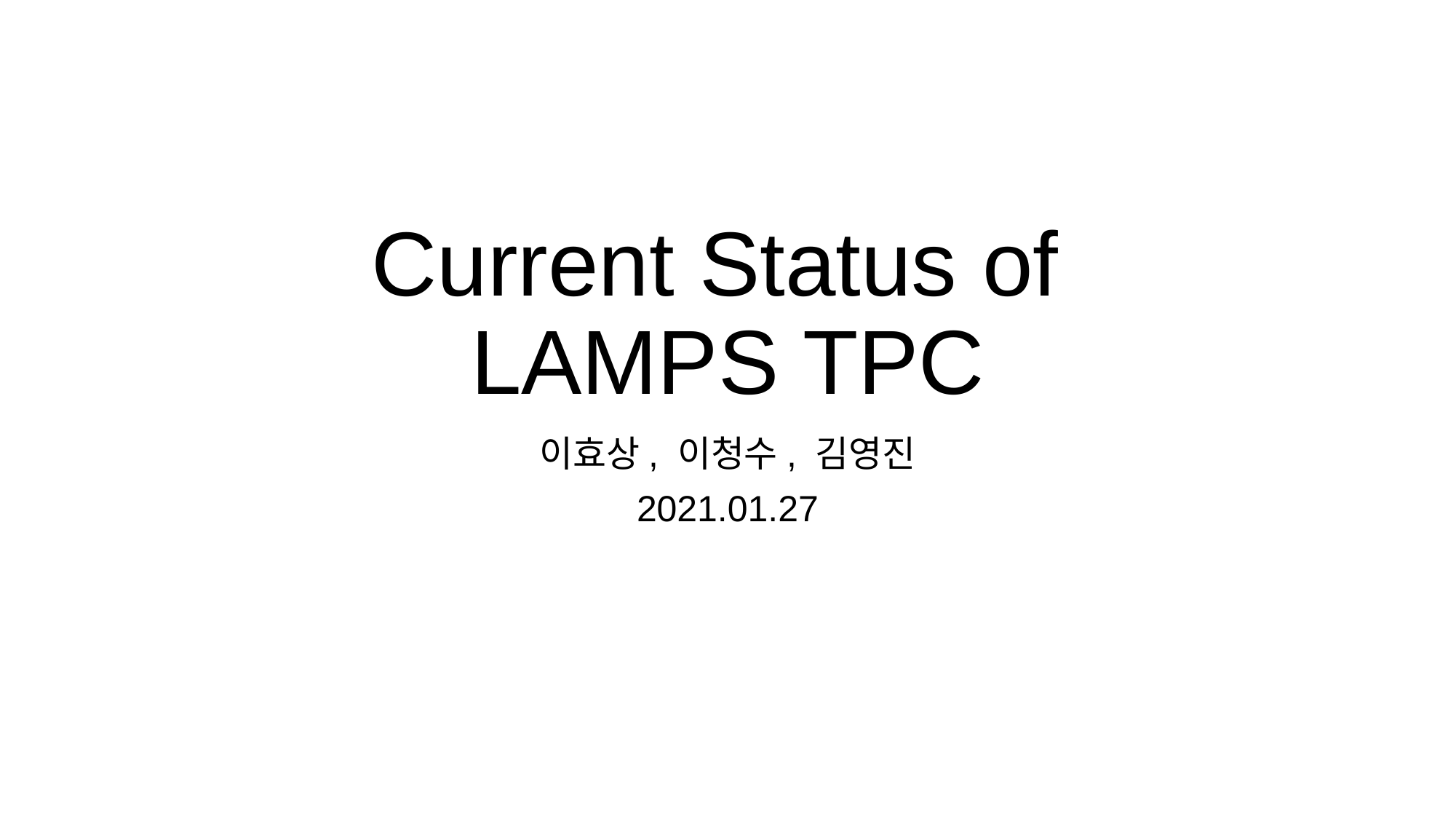

# Current Status of LAMPS TPC
이효상, 이청수, 김영진
2021.01.27